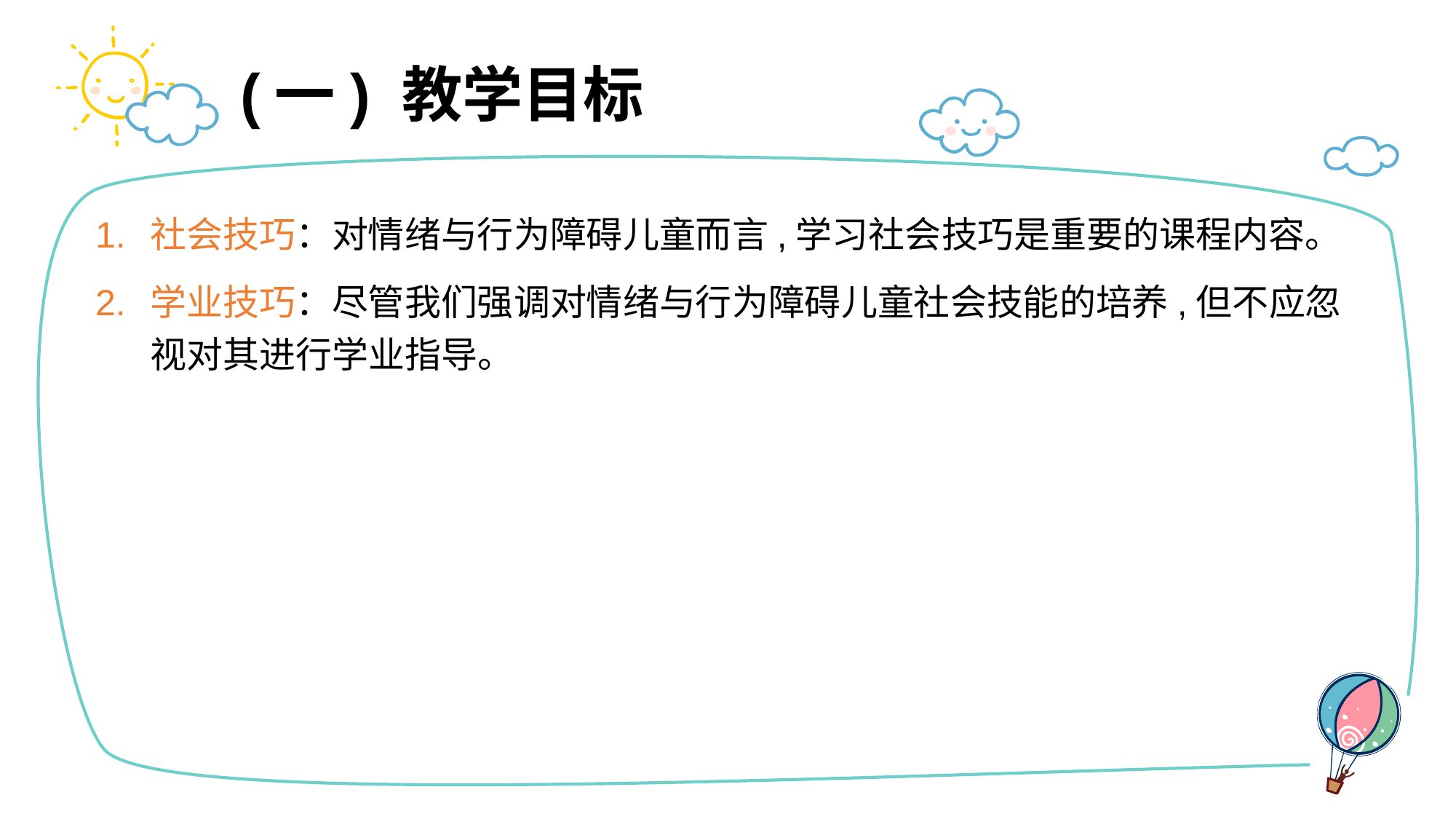

# (一) 教学目标
社会技巧：对情绪与行为障碍儿童而言,学习社会技巧是重要的课程内容。
学业技巧：尽管我们强调对情绪与行为障碍儿童社会技能的培养,但不应忽视对其进行学业指导。